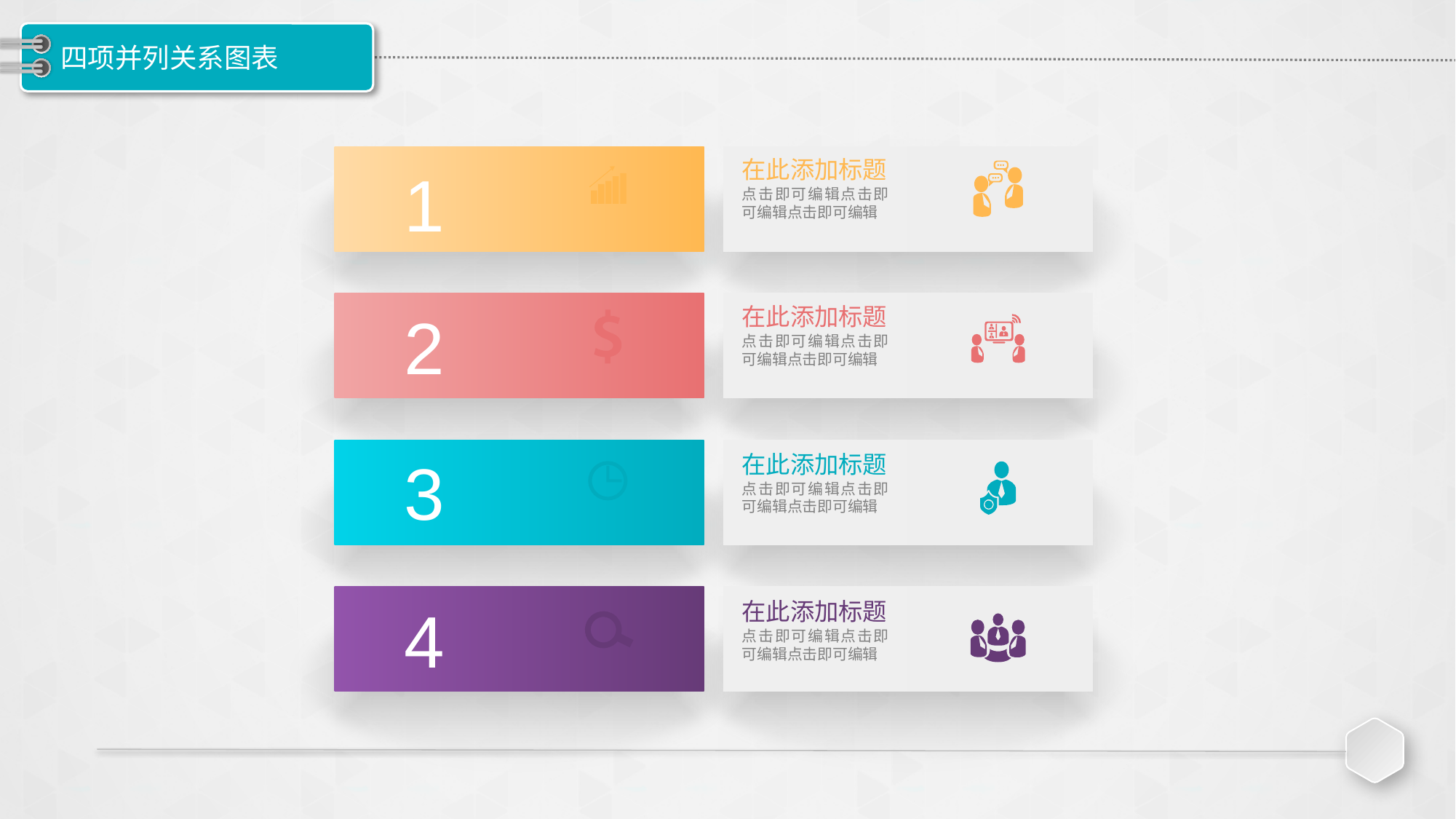

# 四项并列关系图表

在此添加标题
点击即可编辑点击即可编辑点击即可编辑
1

2
在此添加标题
点击即可编辑点击即可编辑点击即可编辑

3
在此添加标题
点击即可编辑点击即可编辑点击即可编辑

4
在此添加标题
点击即可编辑点击即可编辑点击即可编辑

58